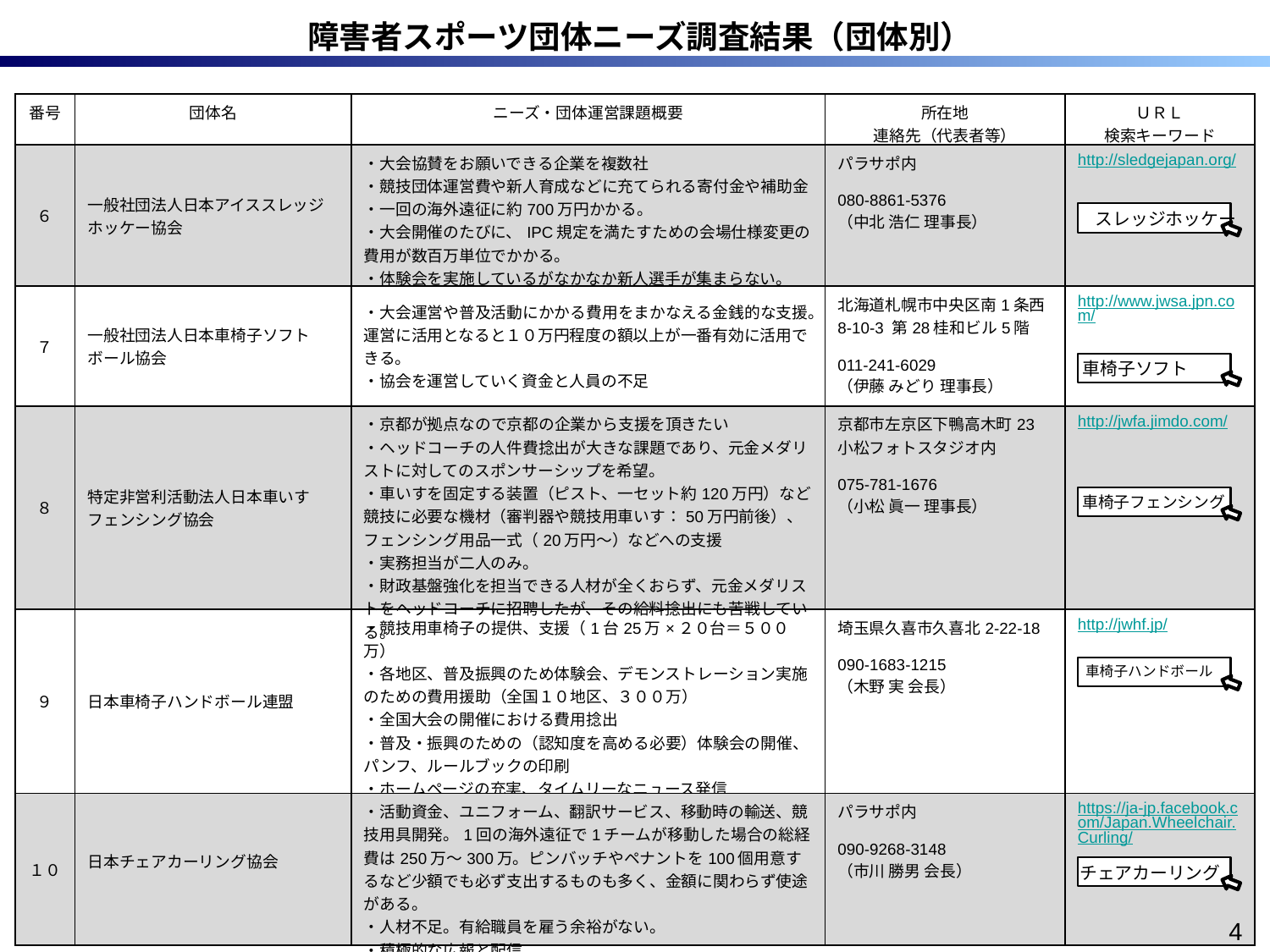

障害者スポーツ団体ニーズ調査結果（団体別）

| 番号 | 団体名 | ニーズ・団体運営課題概要 | 所在地 連絡先（代表者等） | ＵＲＬ 検索キーワード |
| --- | --- | --- | --- | --- |
| ６ | 一般社団法人日本アイススレッジホッケー協会 | ・大会協賛をお願いできる企業を複数社 ・競技団体運営費や新人育成などに充てられる寄付金や補助金 ・一回の海外遠征に約700万円かかる。 ・大会開催のたびに、IPC規定を満たすための会場仕様変更の費用が数百万単位でかかる。 ・体験会を実施しているがなかなか新人選手が集まらない。 | パラサポ内 080-8861-5376 （中北 浩仁 理事長） | http://sledgejapan.org/ |
| ７ | 一般社団法人日本車椅子ソフトボール協会 | ・大会運営や普及活動にかかる費用をまかなえる金銭的な支援。運営に活用となると１０万円程度の額以上が一番有効に活用できる。 ・協会を運営していく資金と人員の不足 | 北海道札幌市中央区南1条西 8-10-3 第28桂和ビル5階 011-241-6029 （伊藤 みどり 理事長） | http://www.jwsa.jpn.com/ |
| ８ | 特定非営利活動法人日本車いすフェンシング協会 | ・京都が拠点なので京都の企業から支援を頂きたい ・ヘッドコーチの人件費捻出が大きな課題であり、元金メダリストに対してのスポンサーシップを希望。 ・車いすを固定する装置（ピスト、一セット約120万円）など競技に必要な機材（審判器や競技用車いす：50万円前後）、フェンシング用品一式（20万円～）などへの支援 ・実務担当が二人のみ。 ・財政基盤強化を担当できる人材が全くおらず、元金メダリストをヘッドコーチに招聘したが、その給料捻出にも苦戦している。 | 京都市左京区下鴨高木町23 小松フォトスタジオ内 075-781-1676 （小松 眞一 理事長） | http://jwfa.jimdo.com/ |
| ９ | 日本車椅子ハンドボール連盟 | ・競技用車椅子の提供、支援（1台25万×２０台＝５００万） ・各地区、普及振興のため体験会、デモンストレーション実施のための費用援助（全国１０地区、３００万） ・全国大会の開催における費用捻出 ・普及・振興のための（認知度を高める必要）体験会の開催、パンフ、ルールブックの印刷 ・ホームページの充実、タイムリーなニュース発信 ・海外チームの招請と交流のための費用捻出 | 埼玉県久喜市久喜北2-22-18 090-1683-1215 （木野 実 会長） | http://jwhf.jp/ |
| １０ | 日本チェアカーリング協会 | ・活動資金、ユニフォーム、翻訳サービス、移動時の輸送、競技用具開発。1回の海外遠征で1チームが移動した場合の総経費は250万〜300万。ピンバッチやペナントを100個用意するなど少額でも必ず支出するものも多く、金額に関わらず使途がある。 ・人材不足。有給職員を雇う余裕がない。 ・積極的な広報と配信。 | パラサポ内 090-9268-3148 （市川 勝男 会長） | https://ja-jp.facebook.com/Japan.Wheelchair.Curling/ |
スレッジホッケー

車椅子ソフト

車椅子フェンシング

車椅子ハンドボール

チェアカーリング

4